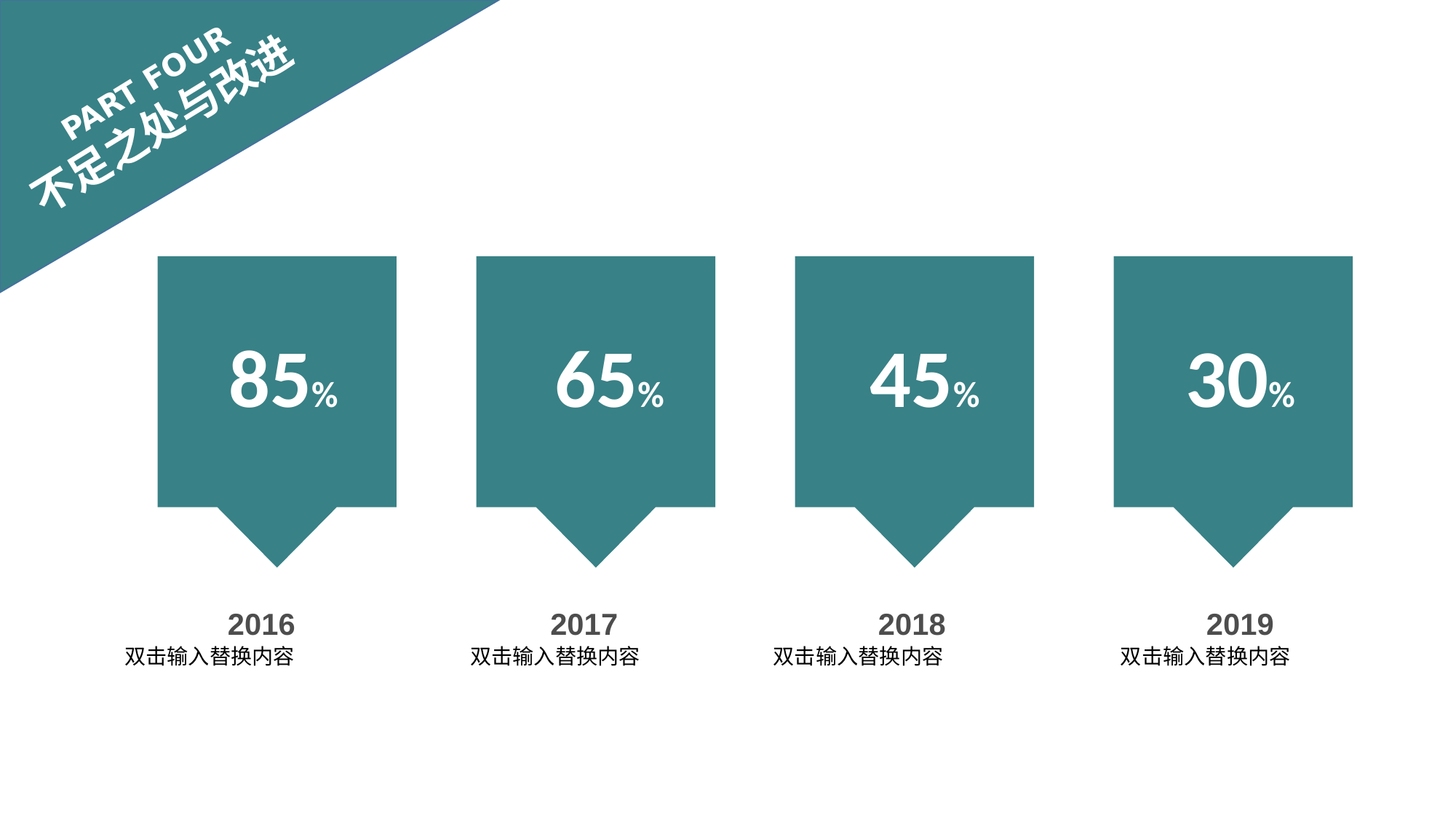

PART FOUR
不足之处与改进

85%
65%
45%
30%
2016
双击输入替换内容
2017
双击输入替换内容
2018
双击输入替换内容
2019
双击输入替换内容